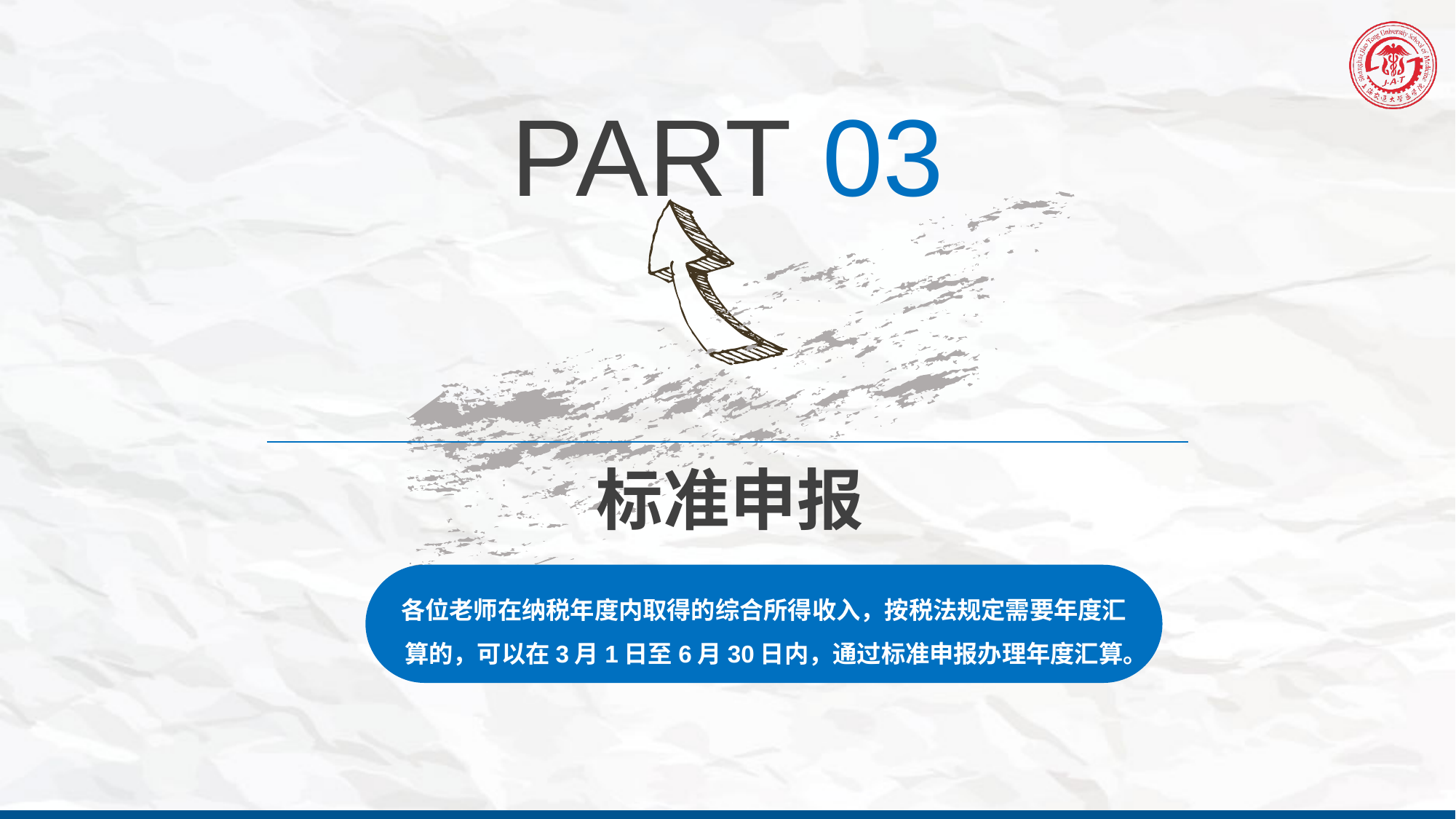

PART 03

标准申报
各位老师在纳税年度内取得的综合所得收入，按税法规定需要年度汇算的，可以在3月1日至6月30日内，通过标准申报办理年度汇算。